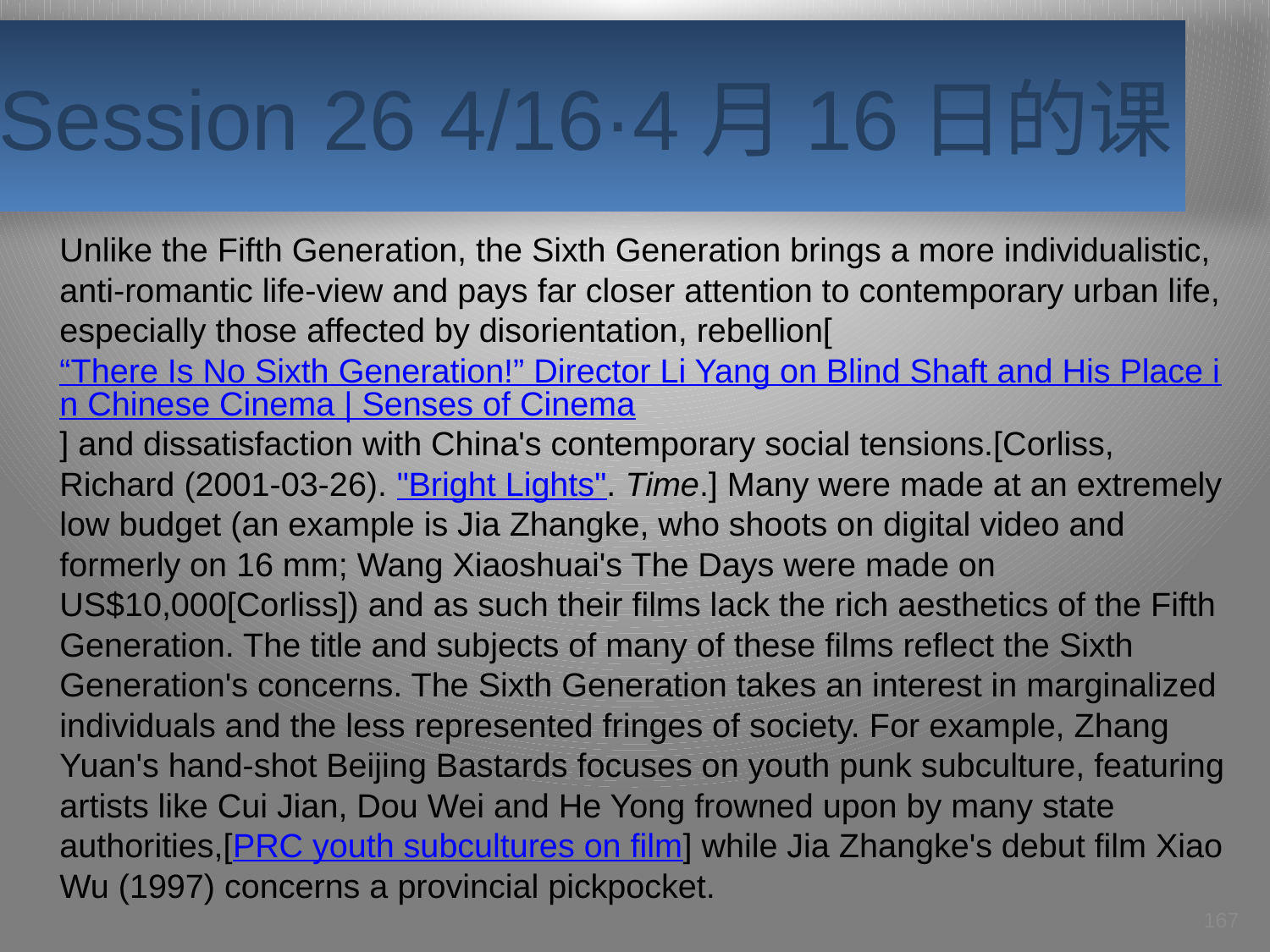

# Session 26 4/16·4月16日的课
Unlike the Fifth Generation, the Sixth Generation brings a more individualistic, anti-romantic life-view and pays far closer attention to contemporary urban life, especially those affected by disorientation, rebellion[“There Is No Sixth Generation!” Director Li Yang on Blind Shaft and His Place in Chinese Cinema | Senses of Cinema] and dissatisfaction with China's contemporary social tensions.[Corliss, Richard (2001-03-26). "Bright Lights". Time.] Many were made at an extremely low budget (an example is Jia Zhangke, who shoots on digital video and formerly on 16 mm; Wang Xiaoshuai's The Days were made on US$10,000[Corliss]) and as such their films lack the rich aesthetics of the Fifth Generation. The title and subjects of many of these films reflect the Sixth Generation's concerns. The Sixth Generation takes an interest in marginalized individuals and the less represented fringes of society. For example, Zhang Yuan's hand-shot Beijing Bastards focuses on youth punk subculture, featuring artists like Cui Jian, Dou Wei and He Yong frowned upon by many state authorities,[PRC youth subcultures on film] while Jia Zhangke's debut film Xiao Wu (1997) concerns a provincial pickpocket.
167